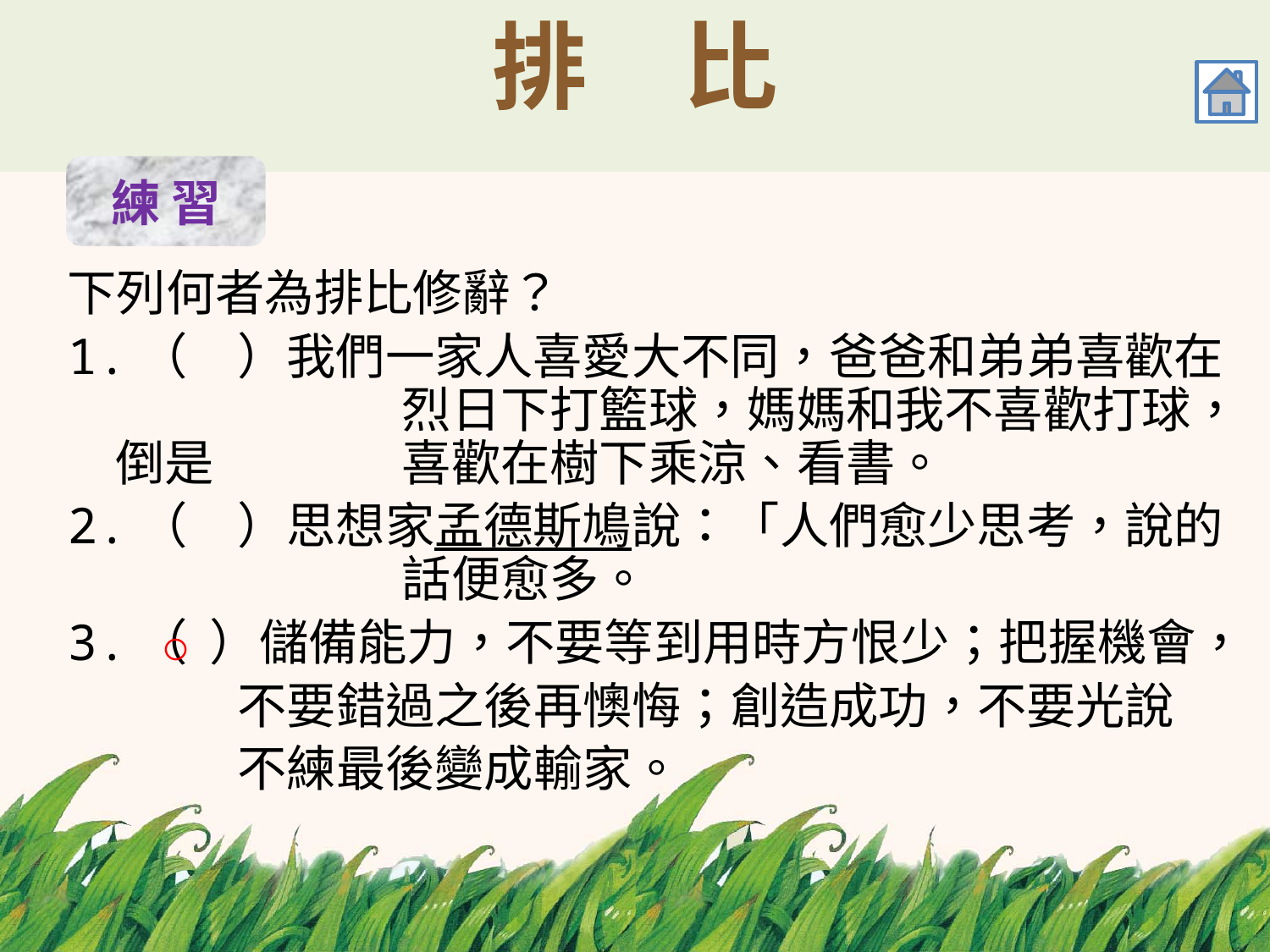

# 排　比

練 習
下列何者為排比修辭？
1.（　）我們一家人喜愛大不同，爸爸和弟弟喜歡在	  	   烈日下打籃球，媽媽和我不喜歡打球，倒是    	   喜歡在樹下乘涼、看書。
2.（　）思想家孟德斯鳩說：「人們愈少思考，說的	  	   話便愈多。
3.（  ）儲備能力，不要等到用時方恨少；把握機會，
　　　  不要錯過之後再懊悔；創造成功，不要光說
　　　  不練最後變成輸家。
○